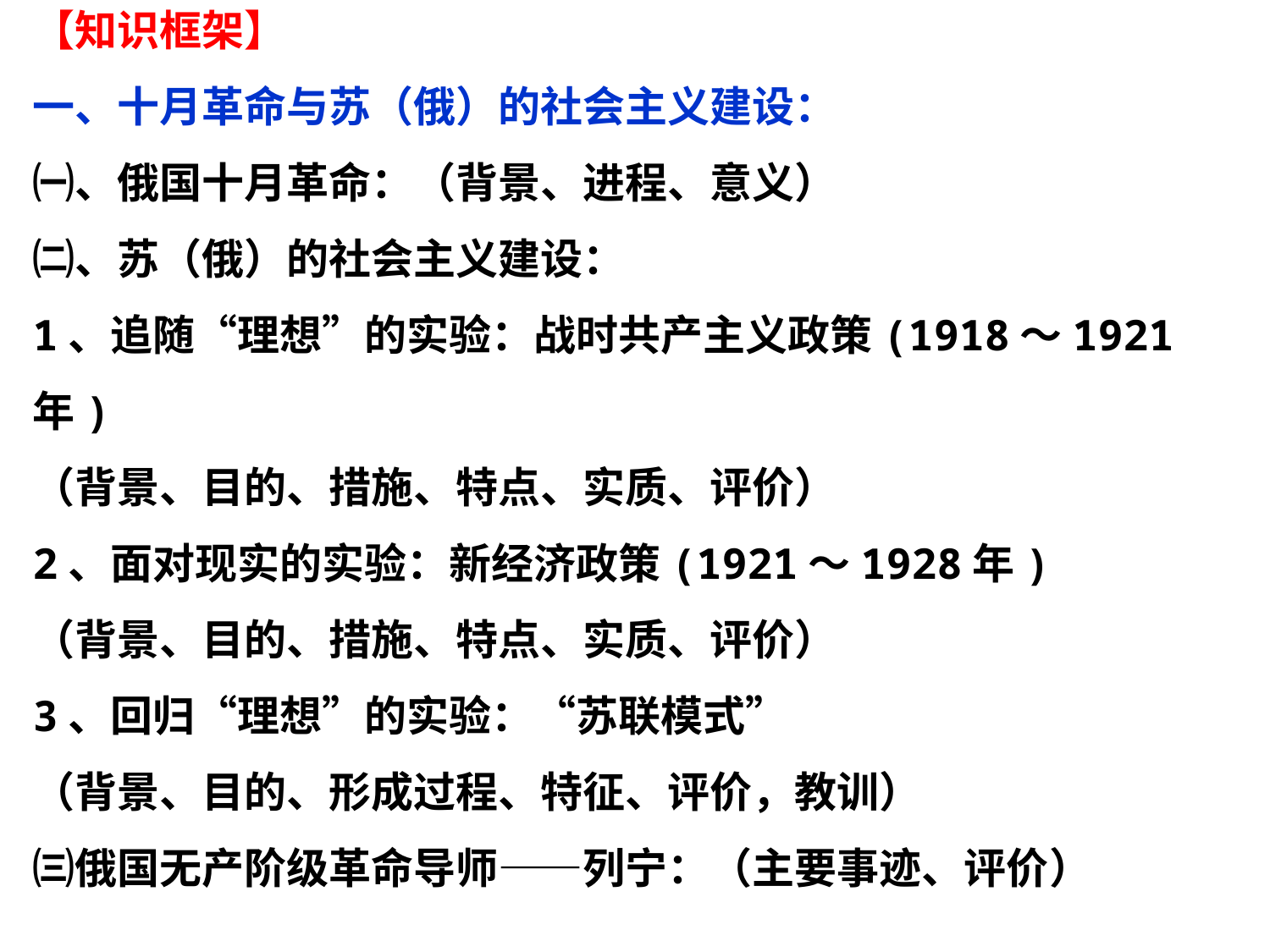

【知识框架】
一、十月革命与苏（俄）的社会主义建设：
㈠、俄国十月革命：（背景、进程、意义）
㈡、苏（俄）的社会主义建设：
1、追随“理想”的实验：战时共产主义政策(1918～1921年)
（背景、目的、措施、特点、实质、评价）
2、面对现实的实验：新经济政策(1921～1928年)
（背景、目的、措施、特点、实质、评价）
3、回归“理想”的实验：“苏联模式”
（背景、目的、形成过程、特征、评价，教训）
㈢俄国无产阶级革命导师——列宁：（主要事迹、评价）